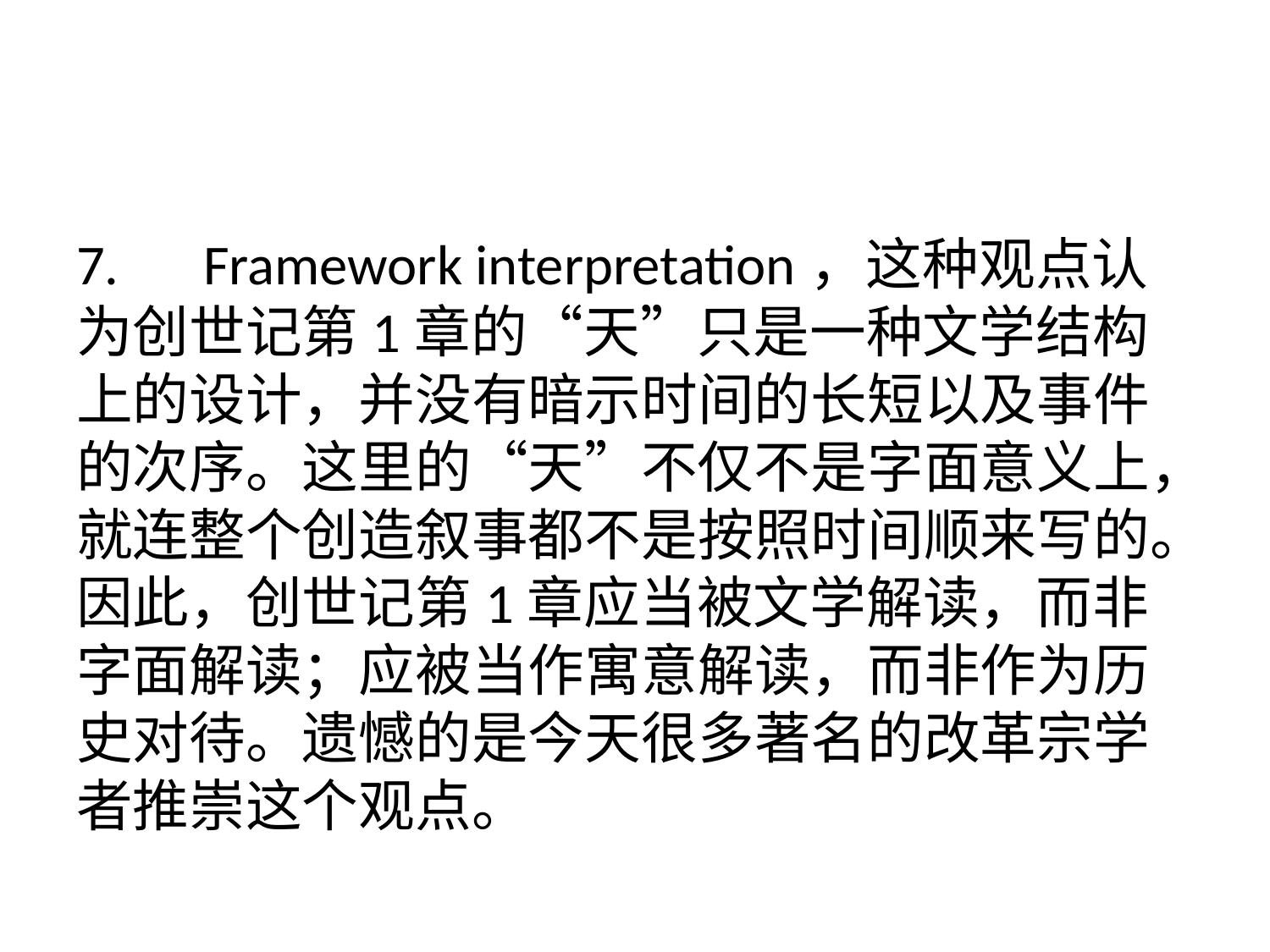

#
7.	Framework interpretation，这种观点认为创世记第1章的“天”只是一种文学结构上的设计，并没有暗示时间的长短以及事件的次序。这里的“天”不仅不是字面意义上，就连整个创造叙事都不是按照时间顺来写的。因此，创世记第1章应当被文学解读，而非字面解读；应被当作寓意解读，而非作为历史对待。遗憾的是今天很多著名的改革宗学者推崇这个观点。